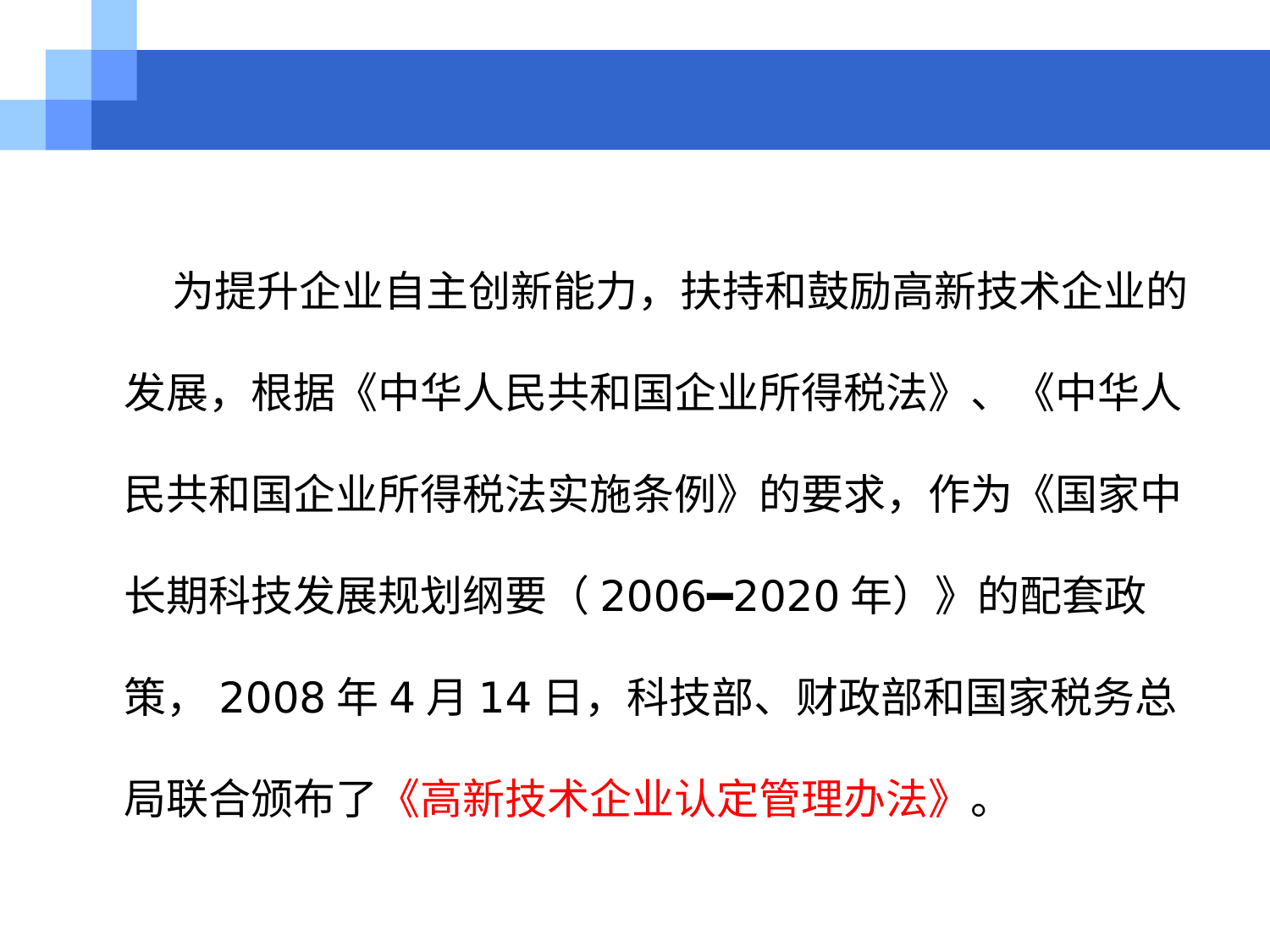

为提升企业自主创新能力，扶持和鼓励高新技术企业的发展，根据《中华人民共和国企业所得税法》、《中华人民共和国企业所得税法实施条例》的要求，作为《国家中长期科技发展规划纲要（2006━2020年）》的配套政策，2008年4月14日，科技部、财政部和国家税务总局联合颁布了《高新技术企业认定管理办法》。